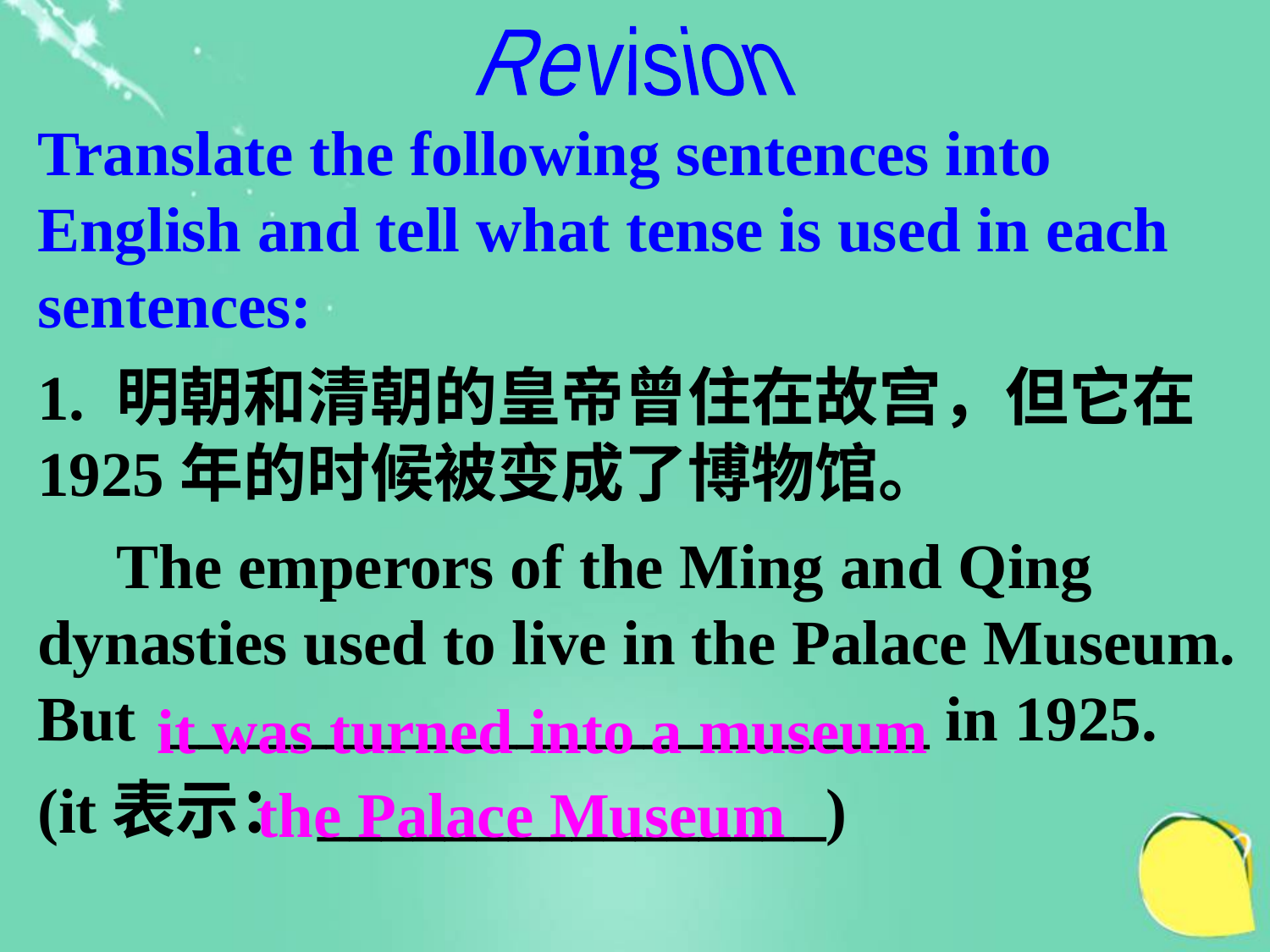

Revision
Translate the following sentences into English and tell what tense is used in each sentences:
1. 明朝和清朝的皇帝曾住在故宫，但它在1925年的时候被变成了博物馆。
     The emperors of the Ming and Qing dynasties used to live in the Palace Museum. But  ________________________ in 1925.
(it表示：________________)

it was turned into a museum
the Palace Museum